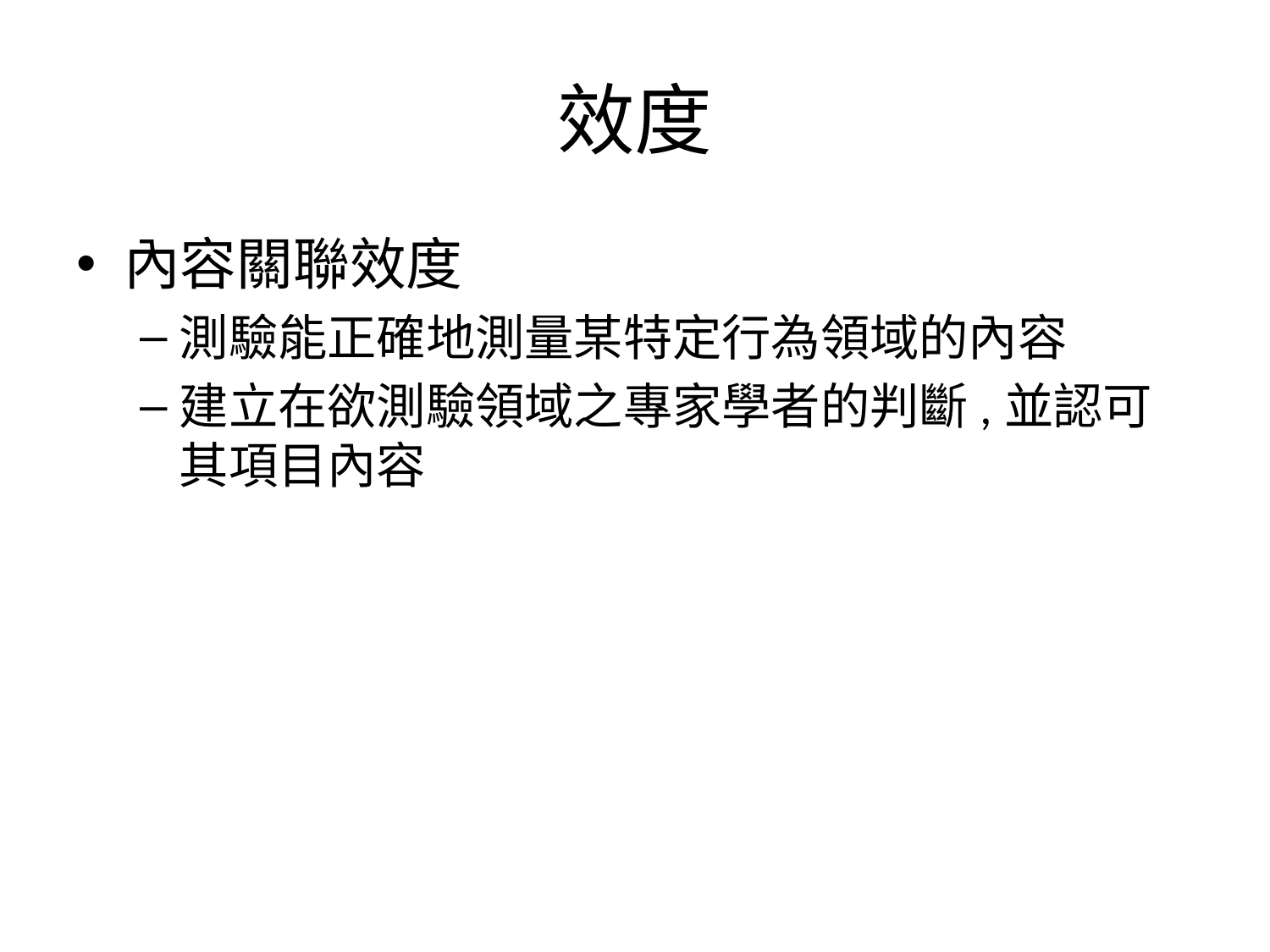

# 效度
內容關聯效度
測驗能正確地測量某特定行為領域的內容
建立在欲測驗領域之專家學者的判斷,並認可其項目內容